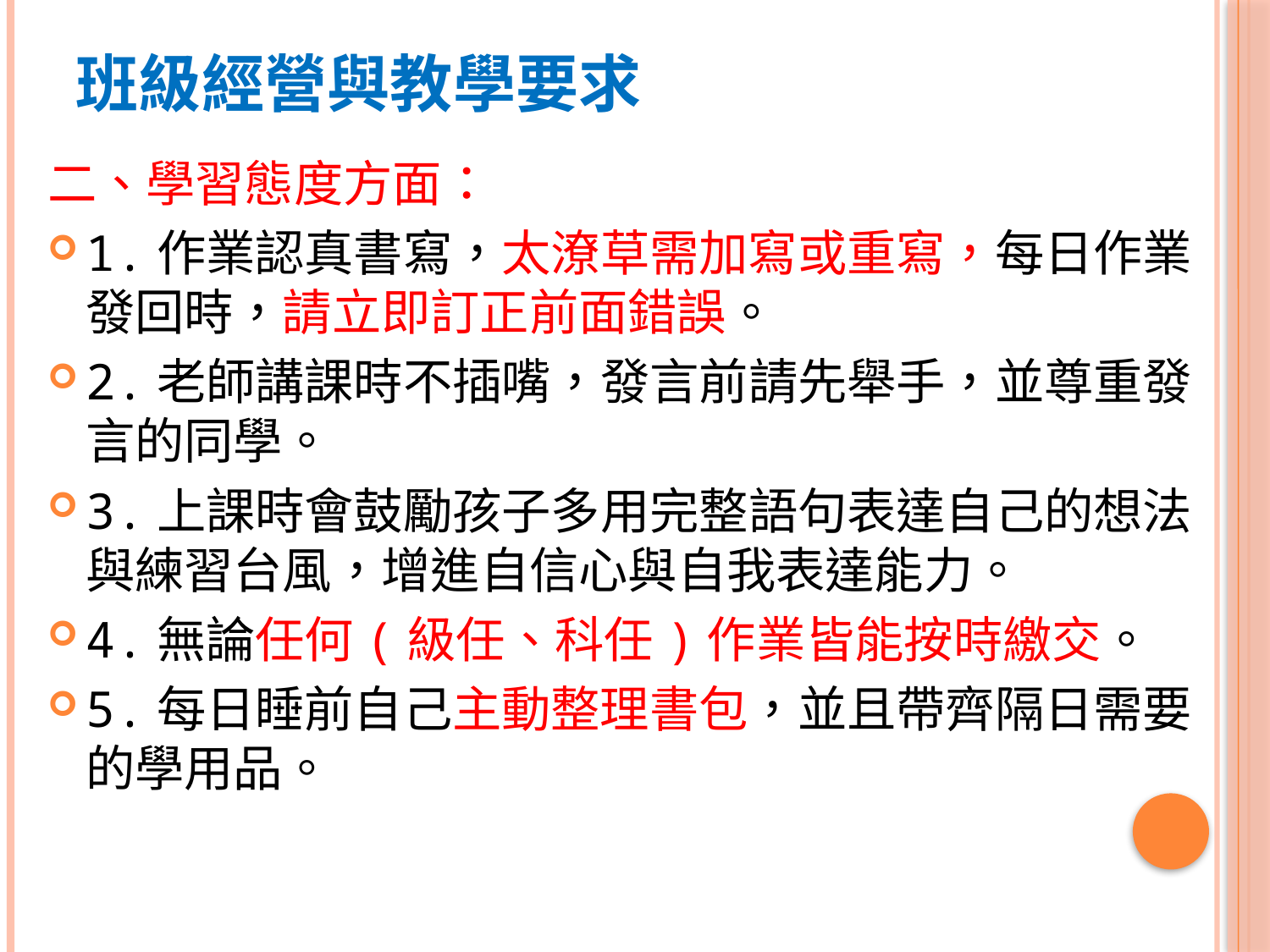

# 班級經營與教學要求
二、學習態度方面：
1.作業認真書寫，太潦草需加寫或重寫，每日作業發回時，請立即訂正前面錯誤。
2.老師講課時不插嘴，發言前請先舉手，並尊重發言的同學。
3.上課時會鼓勵孩子多用完整語句表達自己的想法與練習台風，增進自信心與自我表達能力。
4.無論任何(級任、科任)作業皆能按時繳交。
5.每日睡前自己主動整理書包，並且帶齊隔日需要的學用品。